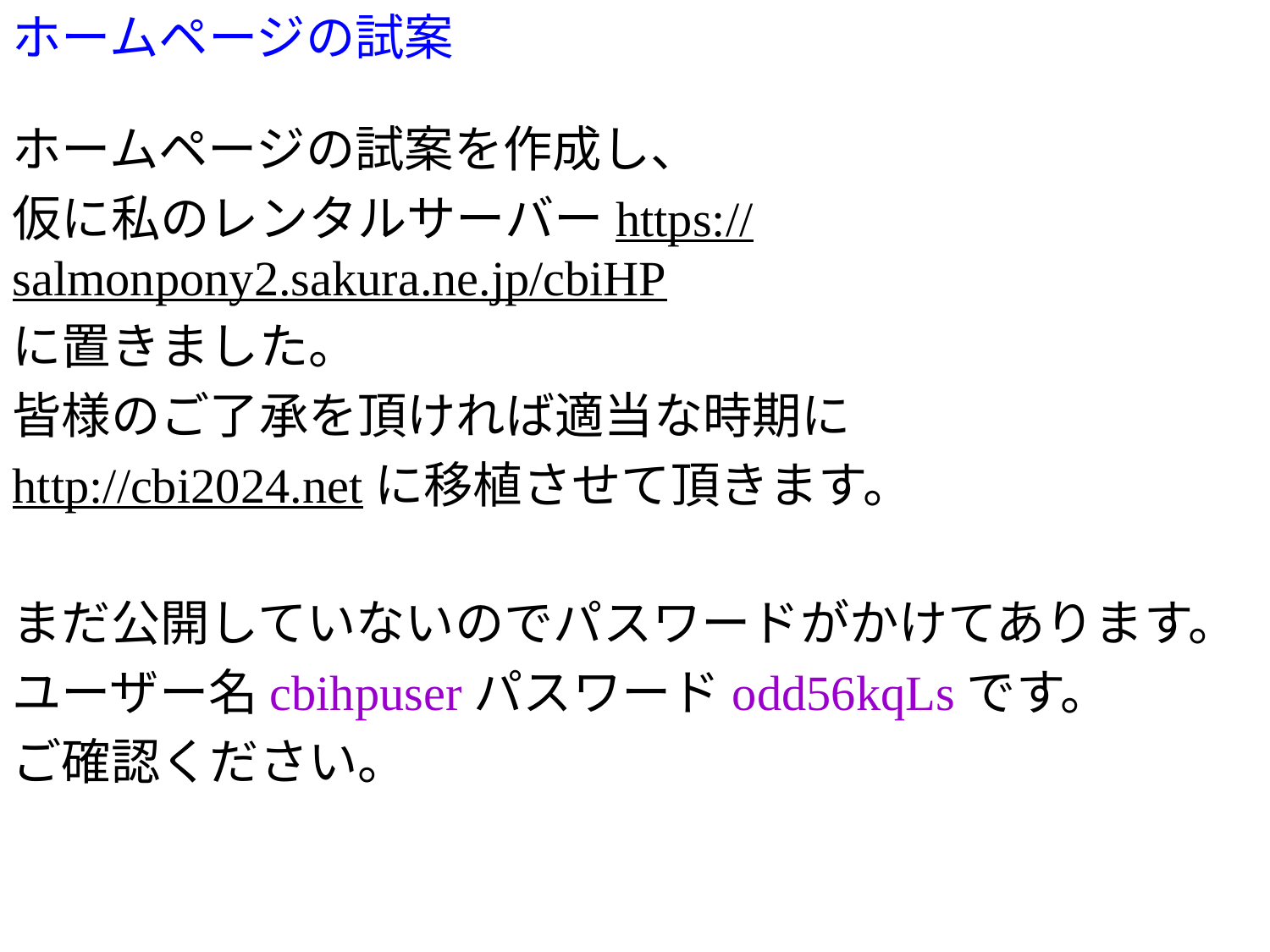

ホームページの試案
ホームページの試案を作成し、
仮に私のレンタルサーバーhttps://salmonpony2.sakura.ne.jp/cbiHP
に置きました。
皆様のご了承を頂ければ適当な時期に
http://cbi2024.netに移植させて頂きます。

まだ公開していないのでパスワードがかけてあります。
ユーザー名cbihpuserパスワードodd56kqLsです。
ご確認ください。